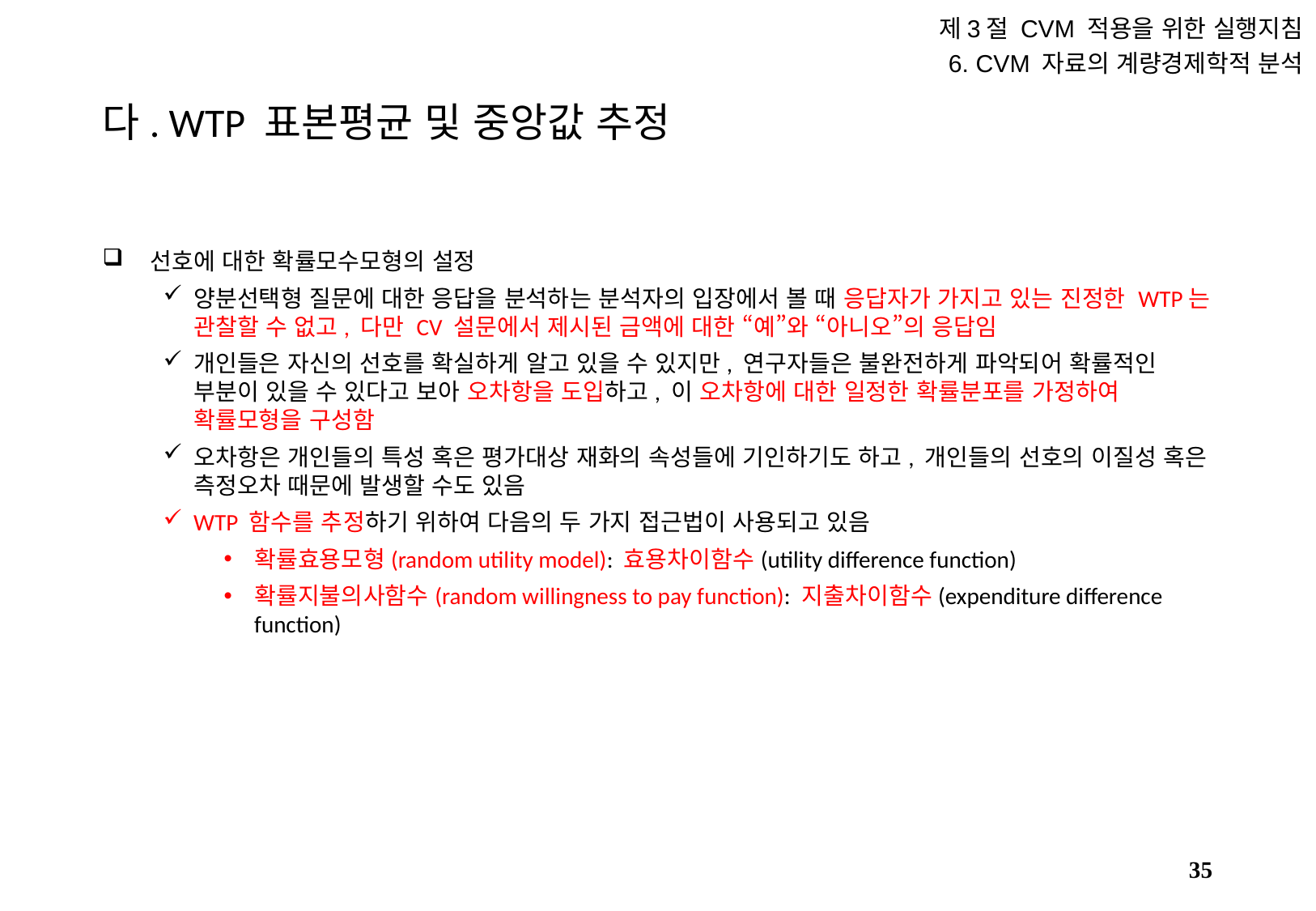

제3절 CVM 적용을 위한 실행지침
6. CVM 자료의 계량경제학적 분석
# 다. WTP 표본평균 및 중앙값 추정
선호에 대한 확률모수모형의 설정
양분선택형 질문에 대한 응답을 분석하는 분석자의 입장에서 볼 때 응답자가 가지고 있는 진정한 WTP는 관찰할 수 없고, 다만 CV 설문에서 제시된 금액에 대한 “예”와 “아니오”의 응답임
개인들은 자신의 선호를 확실하게 알고 있을 수 있지만, 연구자들은 불완전하게 파악되어 확률적인 부분이 있을 수 있다고 보아 오차항을 도입하고, 이 오차항에 대한 일정한 확률분포를 가정하여 확률모형을 구성함
오차항은 개인들의 특성 혹은 평가대상 재화의 속성들에 기인하기도 하고, 개인들의 선호의 이질성 혹은 측정오차 때문에 발생할 수도 있음
WTP 함수를 추정하기 위하여 다음의 두 가지 접근법이 사용되고 있음
확률효용모형(random utility model): 효용차이함수(utility difference function)
확률지불의사함수(random willingness to pay function): 지출차이함수(expenditure difference function)
35